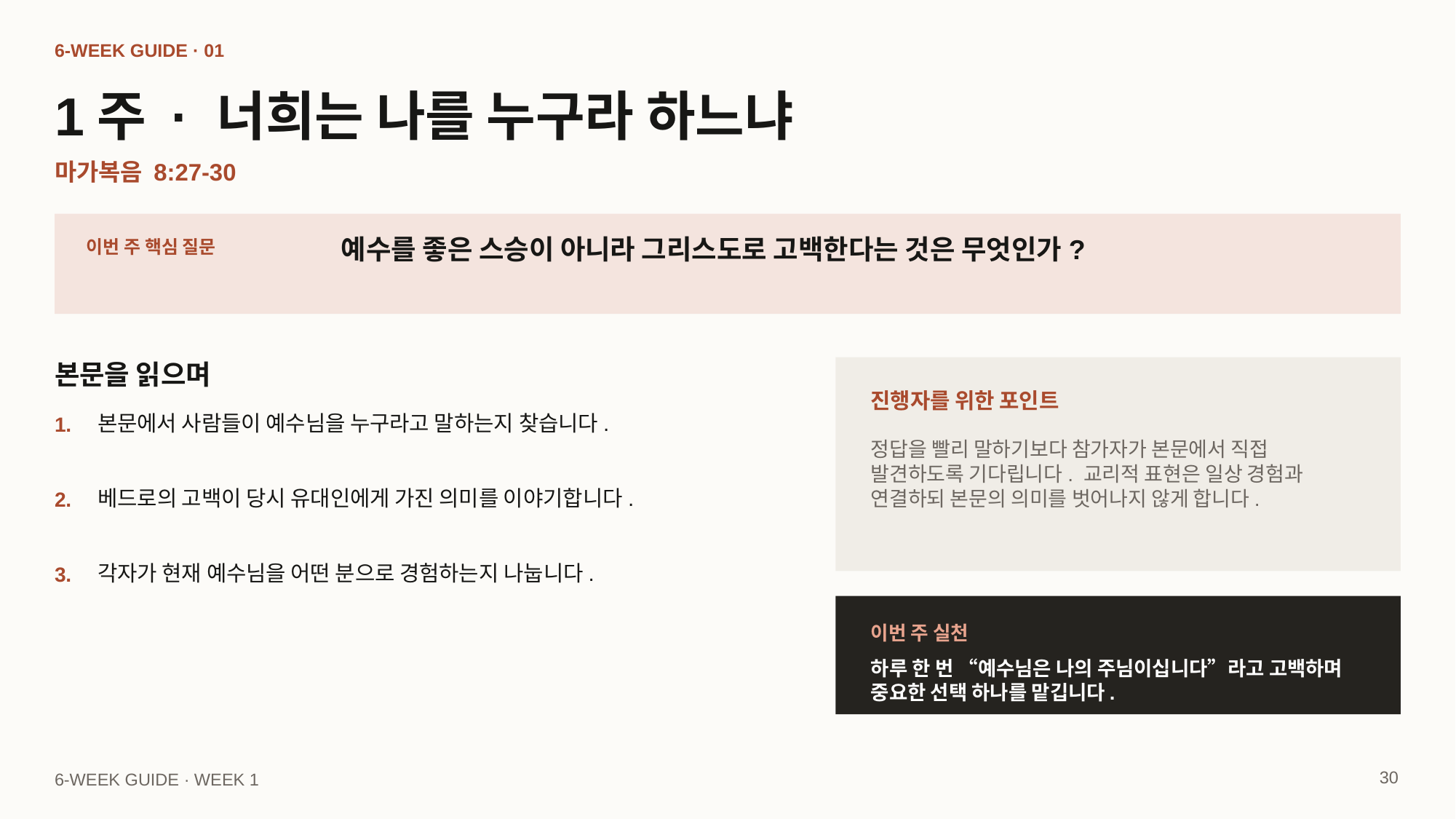

6-WEEK GUIDE · 01
1주 · 너희는 나를 누구라 하느냐
마가복음 8:27-30

예수를 좋은 스승이 아니라 그리스도로 고백한다는 것은 무엇인가?
이번 주 핵심 질문
본문을 읽으며

진행자를 위한 포인트
본문에서 사람들이 예수님을 누구라고 말하는지 찾습니다.
1.
정답을 빨리 말하기보다 참가자가 본문에서 직접 발견하도록 기다립니다. 교리적 표현은 일상 경험과 연결하되 본문의 의미를 벗어나지 않게 합니다.
베드로의 고백이 당시 유대인에게 가진 의미를 이야기합니다.
2.
각자가 현재 예수님을 어떤 분으로 경험하는지 나눕니다.
3.

이번 주 실천
하루 한 번 “예수님은 나의 주님이십니다”라고 고백하며 중요한 선택 하나를 맡깁니다.
30
6-WEEK GUIDE · WEEK 1